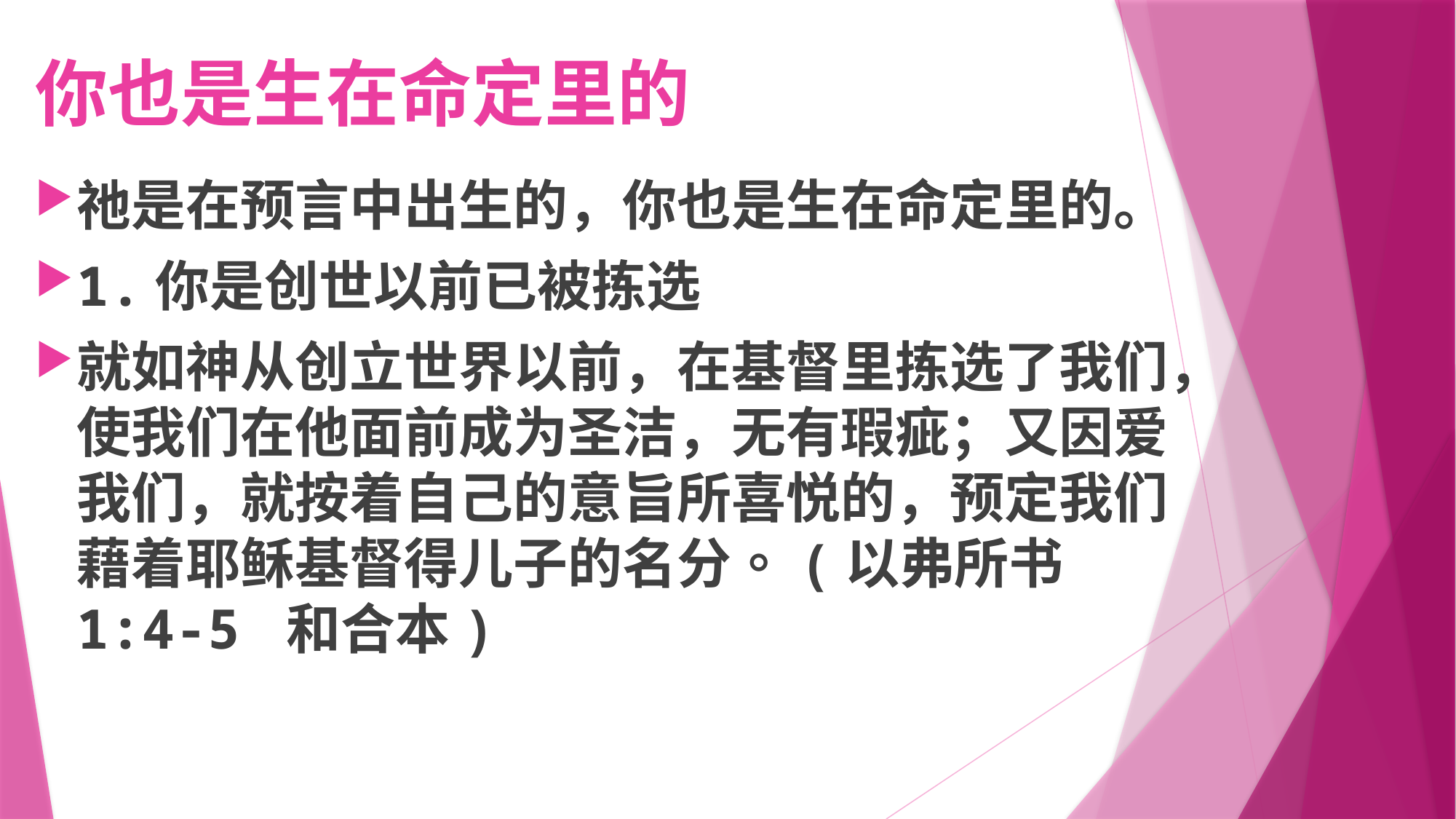

# 你也是生在命定里的
祂是在预言中出生的，你也是生在命定里的。
1.你是创世以前已被拣选
就如神从创立世界以前，在基督里拣选了我们，使我们在他面前成为圣洁，无有瑕疵；又因爱我们，就按着自己的意旨所喜悦的，预定我们藉着耶稣基督得儿子的名分。(以弗所书 1:4-5 和合本)